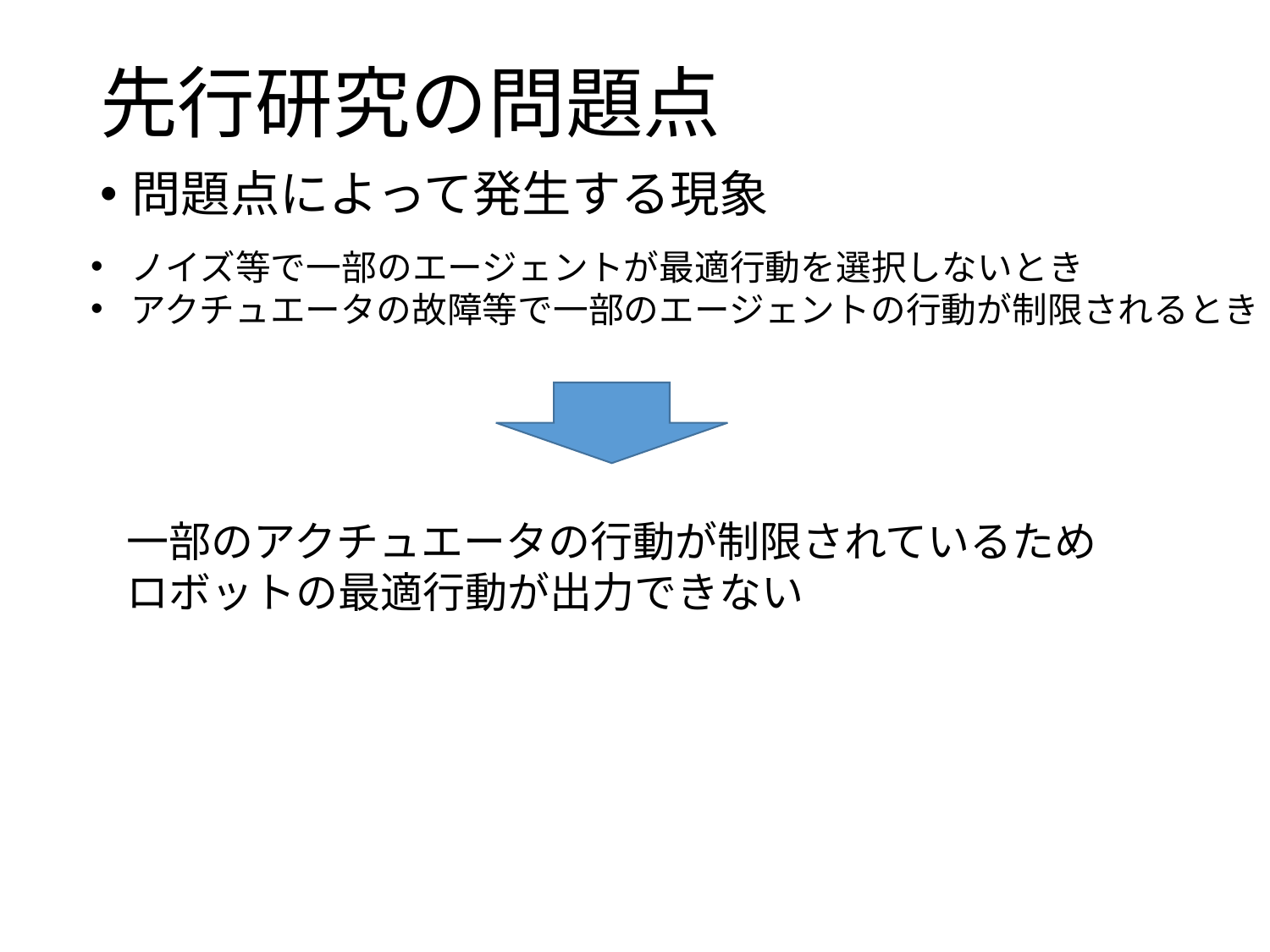

# 先行研究の問題点
問題点によって発生する現象
ノイズ等で一部のエージェントが最適行動を選択しないとき
アクチュエータの故障等で一部のエージェントの行動が制限されるとき

一部のアクチュエータの行動が制限されているため
ロボットの最適行動が出力できない